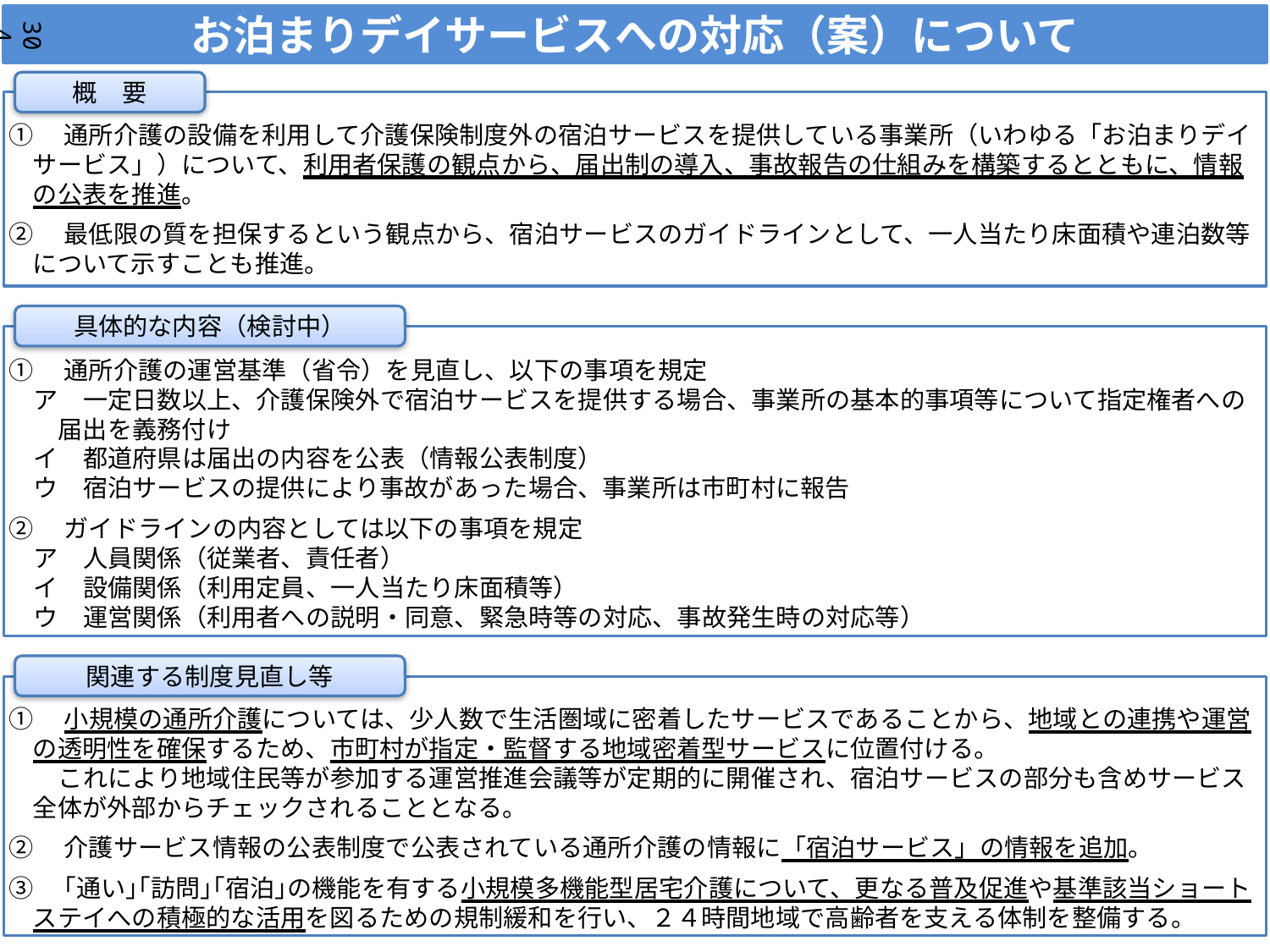

お泊まりデイサービスへの対応（案）について
304
概　要

①　通所介護の設備を利用して介護保険制度外の宿泊サービスを提供している事業所（いわゆる「お泊まりデイサービス」）について、利用者保護の観点から、届出制の導入、事故報告の仕組みを構築するとともに、情報の公表を推進。

②　最低限の質を担保するという観点から、宿泊サービスのガイドラインとして、一人当たり床面積や連泊数等について示すことも推進。

具体的な内容（検討中）

①　通所介護の運営基準（省令）を見直し、以下の事項を規定
　ア　一定日数以上、介護保険外で宿泊サービスを提供する場合、事業所の基本的事項等について指定権者への届出を義務付け
　イ　都道府県は届出の内容を公表（情報公表制度）
　ウ　宿泊サービスの提供により事故があった場合、事業所は市町村に報告

②　ガイドラインの内容としては以下の事項を規定
　ア　人員関係（従業者、責任者）
　イ　設備関係（利用定員、一人当たり床面積等）
　ウ　運営関係（利用者への説明・同意、緊急時等の対応、事故発生時の対応等）
関連する制度見直し等

①　小規模の通所介護については、少人数で生活圏域に密着したサービスであることから、地域との連携や運営の透明性を確保するため、市町村が指定・監督する地域密着型サービスに位置付ける。
　　これにより地域住民等が参加する運営推進会議等が定期的に開催され、宿泊サービスの部分も含めサービス全体が外部からチェックされることとなる。

②　介護サービス情報の公表制度で公表されている通所介護の情報に「宿泊サービス」の情報を追加。

③　｢通い｣｢訪問｣｢宿泊｣の機能を有する小規模多機能型居宅介護について、更なる普及促進や基準該当ショートステイへの積極的な活用を図るための規制緩和を行い、２４時間地域で高齢者を支える体制を整備する。